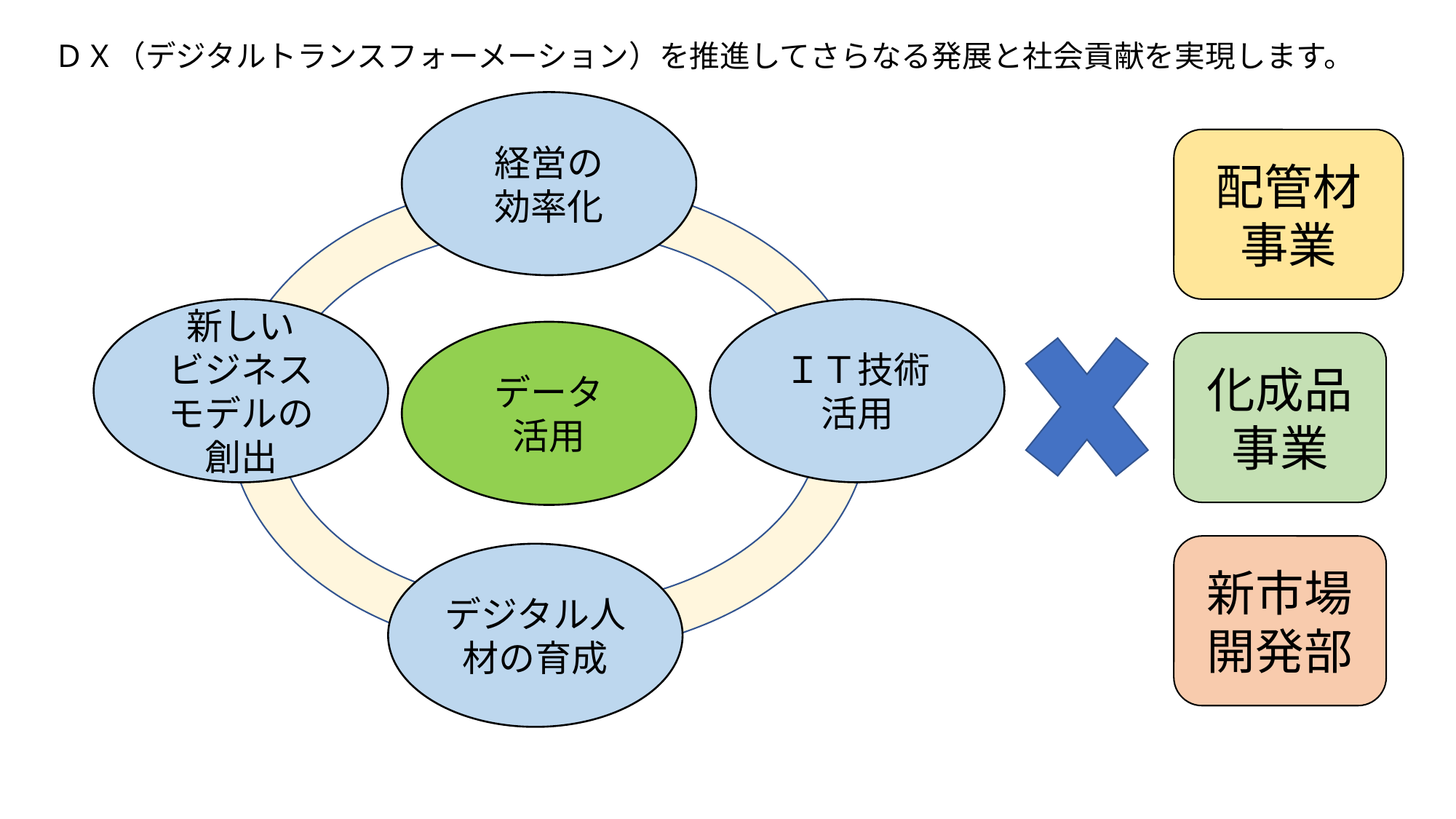

ＤＸ（デジタルトランスフォーメーション）を推進してさらなる発展と社会貢献を実現します。
経営の
効率化
配管材事業

新しい
ビジネス
モデルの
創出
ＩＴ技術
活用

データ
活用
化成品事業
新市場開発部
デジタル人材の育成